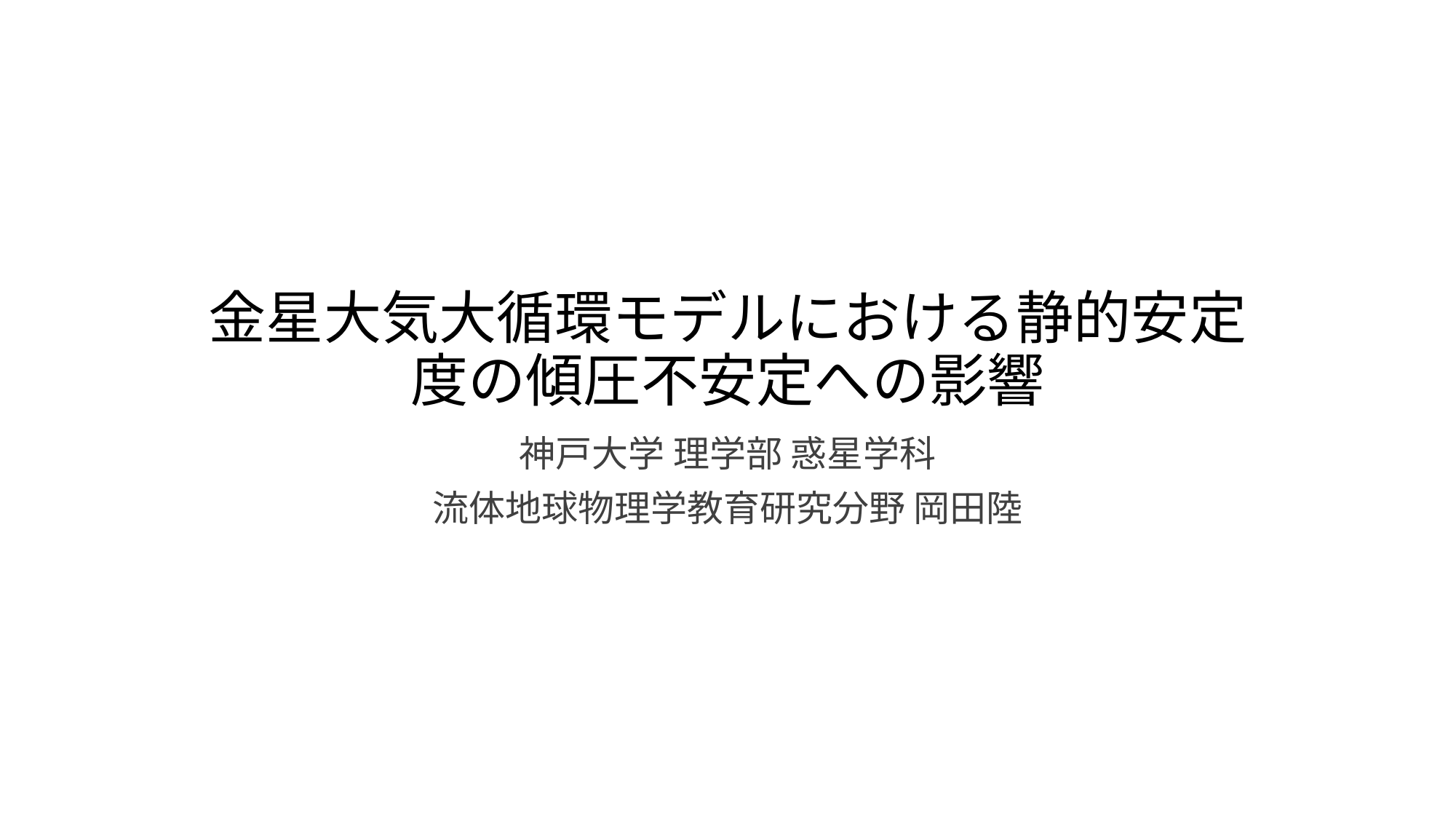

# 金星大気大循環モデルにおける静的安定度の傾圧不安定への影響
神戸大学 理学部 惑星学科
流体地球物理学教育研究分野 岡田陸